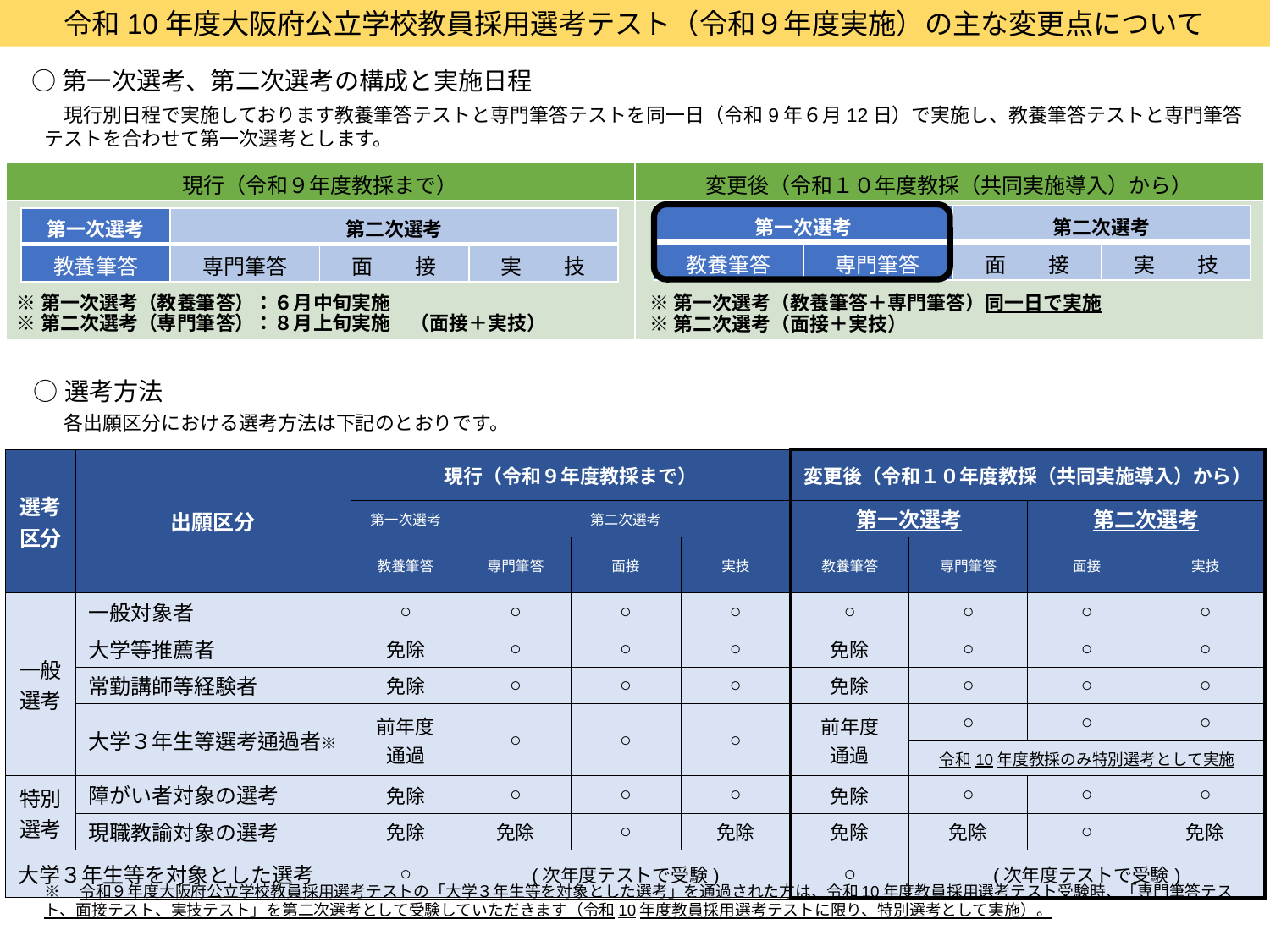

令和10年度大阪府公立学校教員採用選考テスト（令和９年度実施）の主な変更点について
○第一次選考、第二次選考の構成と実施日程
　現行別日程で実施しております教養筆答テストと専門筆答テストを同一日（令和9年６月12日）で実施し、教養筆答テストと専門筆答テストを合わせて第一次選考とします。
| 現行（令和９年度教採まで） | 変更後（令和１０年度教採（共同実施導入）から） |
| --- | --- |
|  |  |

| 第一次選考 |  | 第二次選考 |  |
| --- | --- | --- | --- |
| 教養筆答 | 専門筆答 | 面　　接 | 実　　技 |
| 第一次選考 | 第二次選考 |  |  |
| --- | --- | --- | --- |
| 教養筆答 | 専門筆答 | 面　　接 | 実　　技 |
※第一次選考（教養筆答）：６月中旬実施
※第二次選考（専門筆答）：８月上旬実施　（面接＋実技）
※第一次選考（教養筆答＋専門筆答）同一日で実施
※第二次選考（面接＋実技）
○選考方法
　各出願区分における選考方法は下記のとおりです。
| 選考 区分 | 出願区分 | 現行（令和９年度教採まで） |  |  |  | 変更後（令和１０年度教採（共同実施導入）から） |  |  |  |
| --- | --- | --- | --- | --- | --- | --- | --- | --- | --- |
|  |  | 第一次選考 | 第二次選考 |  |  | 第一次選考 |  | 第二次選考 |  |
|  |  | 教養筆答 | 専門筆答 | 面接 | 実技 | 教養筆答 | 専門筆答 | 面接 | 実技 |
| 一般 選考 | 一般対象者 | ○ | ○ | ○ | ○ | ○ | ○ | ○ | ○ |
|  | 大学等推薦者 | 免除 | ○ | ○ | ○ | 免除 | ○ | ○ | ○ |
|  | 常勤講師等経験者 | 免除 | ○ | ○ | ○ | 免除 | ○ | ○ | ○ |
|  | 大学３年生等選考通過者※ | 前年度 通過 | ○ | ○ | ○ | 前年度 通過 | ○ | ○ | ○ |
|  |  |  |  |  |  |  | 令和10年度教採のみ特別選考として実施 |  |  |
| 特別 選考 | 障がい者対象の選考 | 免除 | ○ | ○ | ○ | 免除 | ○ | ○ | ○ |
|  | 現職教諭対象の選考 | 免除 | 免除 | ○ | 免除 | 免除 | 免除 | ○ | 免除 |
| 大学３年生等を対象とした選考 |  | ○ | (次年度テストで受験) |  |  | ○ | (次年度テストで受験) | (次年度テストで受験) |  |
※　令和９年度大阪府公立学校教員採用選考テストの「大学３年生等を対象とした選考」を通過された方は、令和10年度教員採用選考テスト受験時、「専門筆答テスト、面接テスト、実技テスト」を第二次選考として受験していただきます（令和10年度教員採用選考テストに限り、特別選考として実施）。